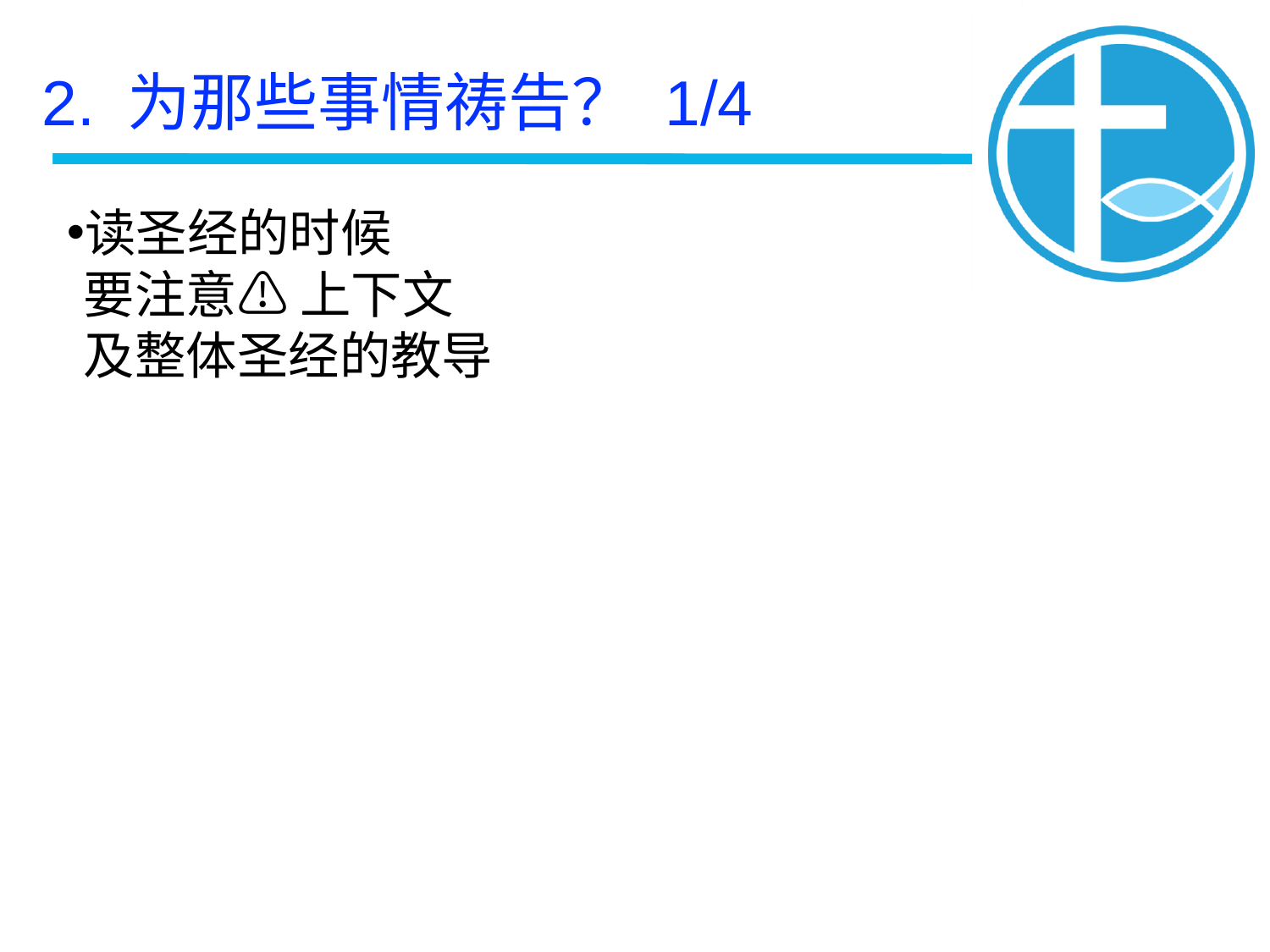

2. 为那些事情祷告？ 1/4
读圣经的时候
要注意⚠️ 上下文
及整体圣经的教导